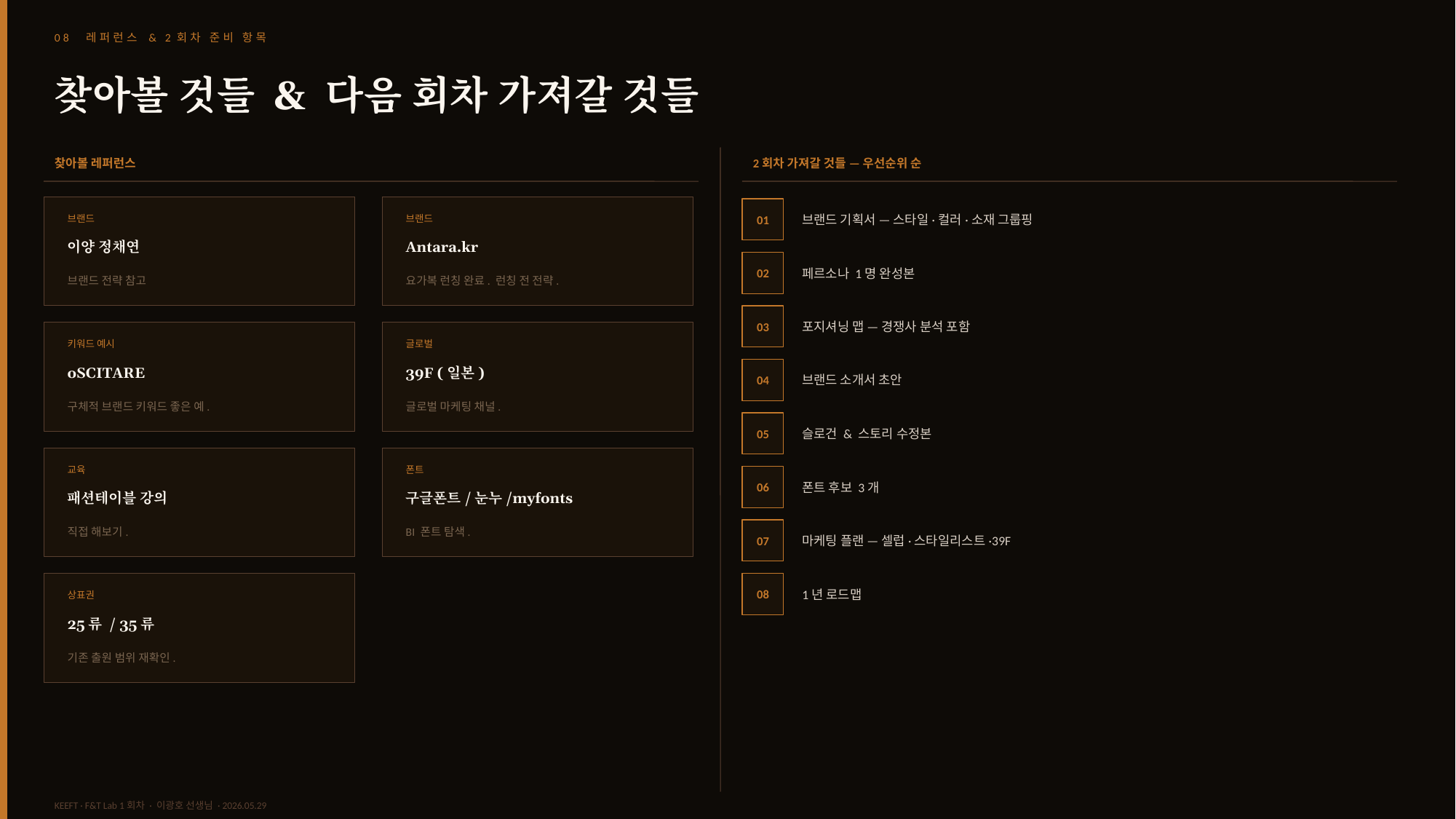

08  레퍼런스 & 2회차 준비 항목
찾아볼 것들 & 다음 회차 가져갈 것들
찾아볼 레퍼런스

2회차 가져갈 것들 — 우선순위 순

01
브랜드 기획서 — 스타일·컬러·소재 그룹핑
브랜드
브랜드
이양 정채연
Antara.kr

02
페르소나 1명 완성본
브랜드 전략 참고
요가복 런칭 완료. 런칭 전 전략.

03
포지셔닝 맵 — 경쟁사 분석 포함

키워드 예시
글로벌
oSCITARE
39F (일본)

04
브랜드 소개서 초안
구체적 브랜드 키워드 좋은 예.
글로벌 마케팅 채널.

05
슬로건 & 스토리 수정본

교육
폰트

06
폰트 후보 3개
패션테이블 강의
구글폰트/눈누/myfonts
직접 해보기.
BI 폰트 탐색.

07
마케팅 플랜 — 셀럽·스타일리스트·39F

08
1년 로드맵
상표권
25류 / 35류
기존 출원 범위 재확인.
KEEFT · F&T Lab 1회차 · 이광호 선생님 · 2026.05.29